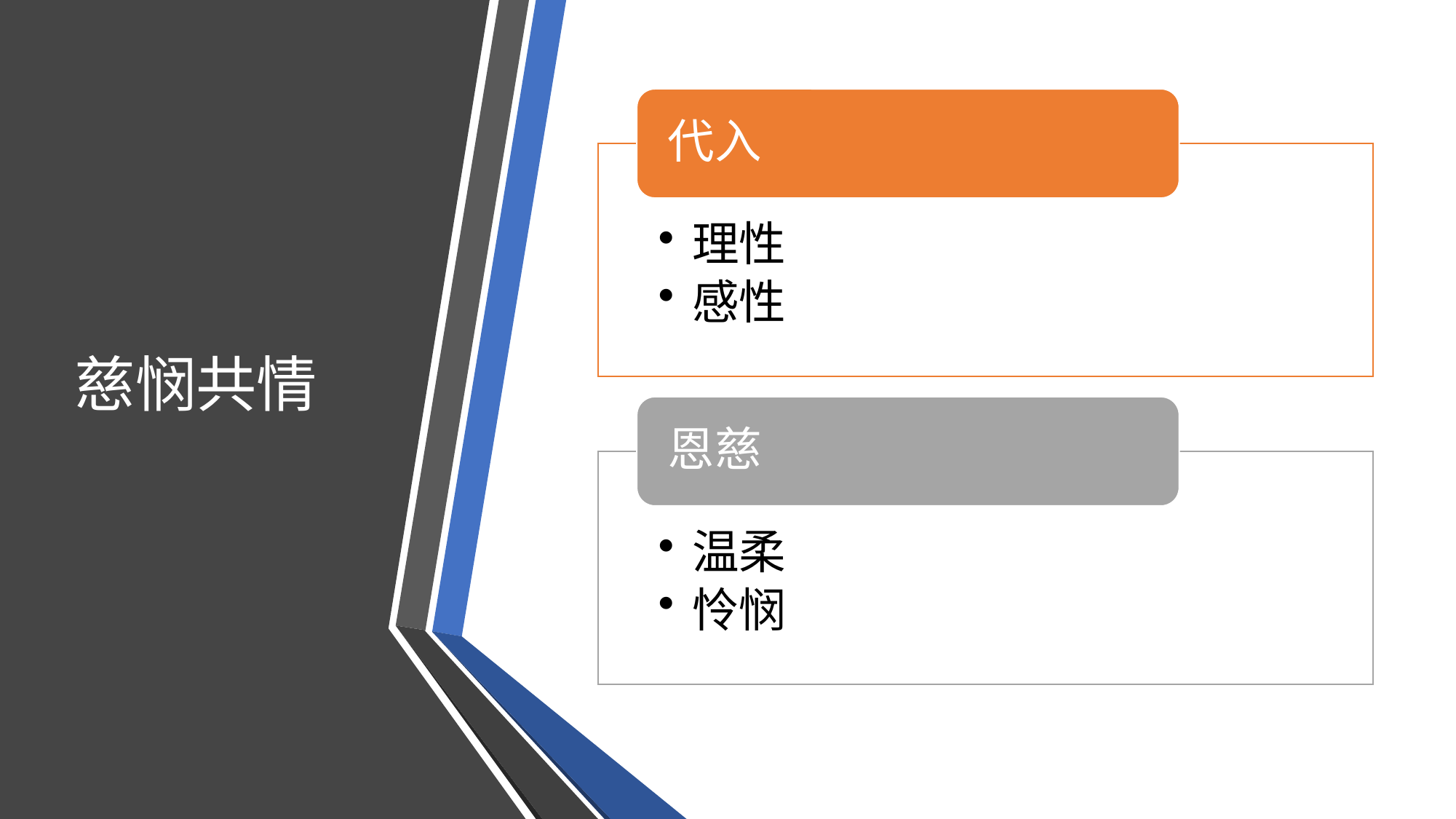

# 慈悯共情
理性
感性
代入
温柔
怜悯
恩慈